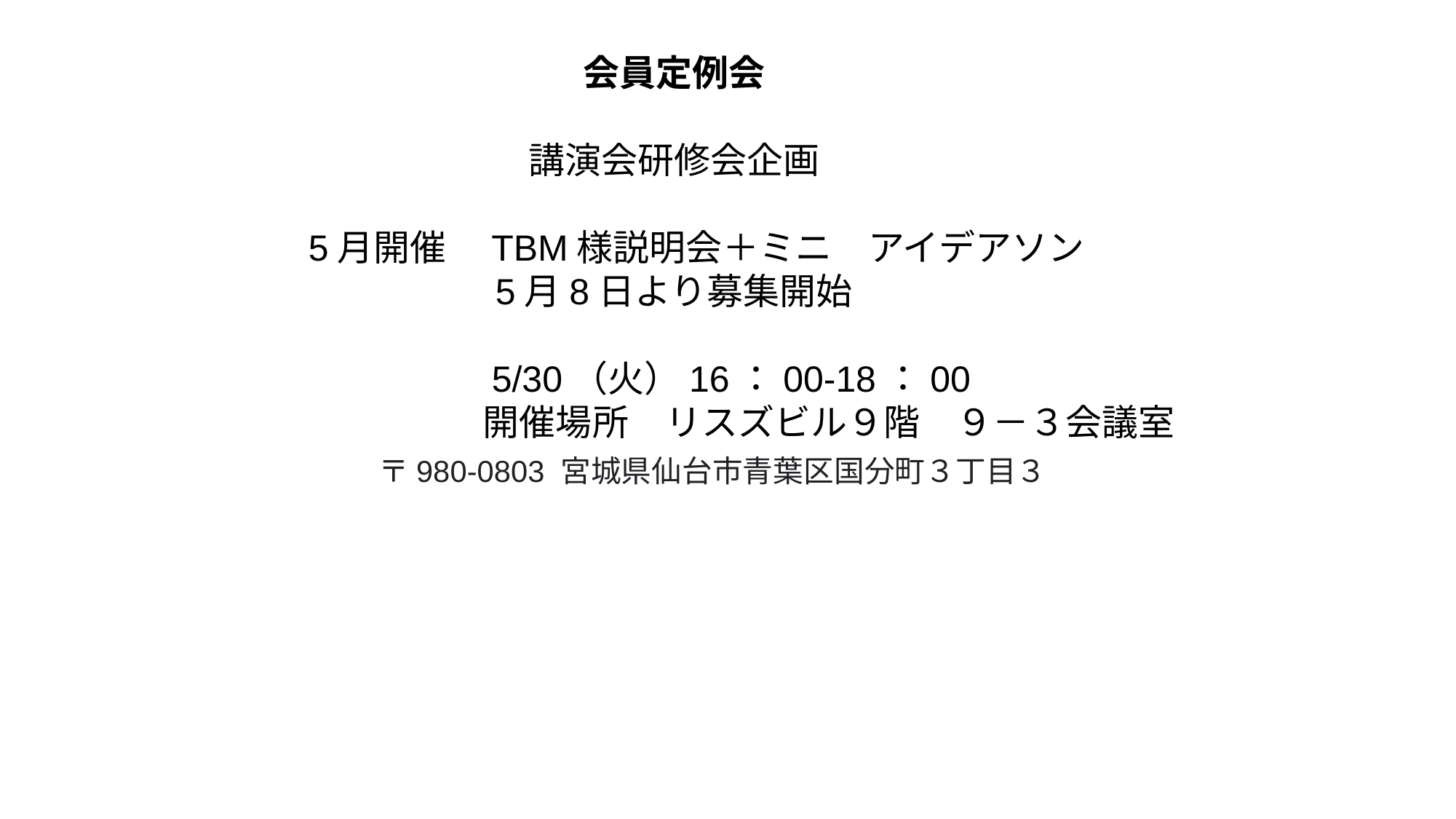

会員定例会

講演会研修会企画

　　5月開催　TBM様説明会＋ミニ　アイデアソン
5月8日より募集開始

　　　　　　　　　5/30（火）16：00-18：00
　　　　　　　　　開催場所　リスズビル９階　９－３会議室

〒980-0803 宮城県仙台市青葉区国分町３丁目３